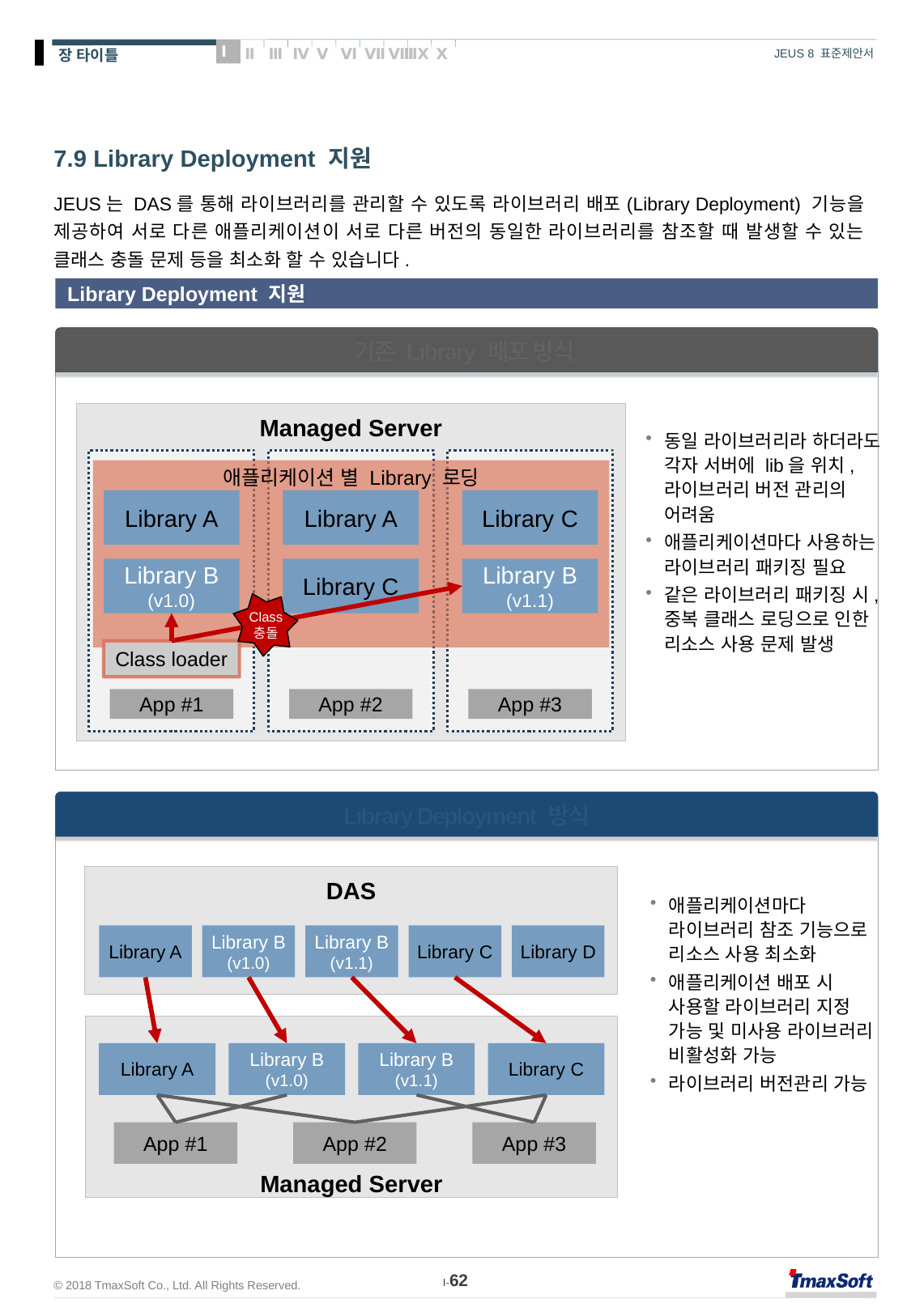

# 7.9 Library Deployment 지원
JEUS는 DAS를 통해 라이브러리를 관리할 수 있도록 라이브러리 배포(Library Deployment) 기능을 제공하여 서로 다른 애플리케이션이 서로 다른 버전의 동일한 라이브러리를 참조할 때 발생할 수 있는 클래스 충돌 문제 등을 최소화 할 수 있습니다.
Library Deployment 지원
기존 Library 배포 방식

Managed Server

애플리케이션 별 Library 로딩
Library A
Library A
Library C
Library B (v1.1)
Library B
(v1.0)
Library C

Class
충돌
Class loader
App #1
App #2
App #3
동일 라이브러리라 하더라도 각자 서버에 lib을 위치, 라이브러리 버전 관리의 어려움
애플리케이션마다 사용하는 라이브러리 패키징 필요
같은 라이브러리 패키징 시, 중복 클래스 로딩으로 인한 리소스 사용 문제 발생
Library Deployment 방식

DAS
Library A
Library B
(v1.0)
Library B (v1.1)
Library C
Library D
Managed Server
Library A
Library B
(v1.0)
Library B (v1.1)
Library C
App #1
App #2
App #3
애플리케이션마다 라이브러리 참조 기능으로 리소스 사용 최소화
애플리케이션 배포 시 사용할 라이브러리 지정 가능 및 미사용 라이브러리 비활성화 가능
라이브러리 버전관리 가능